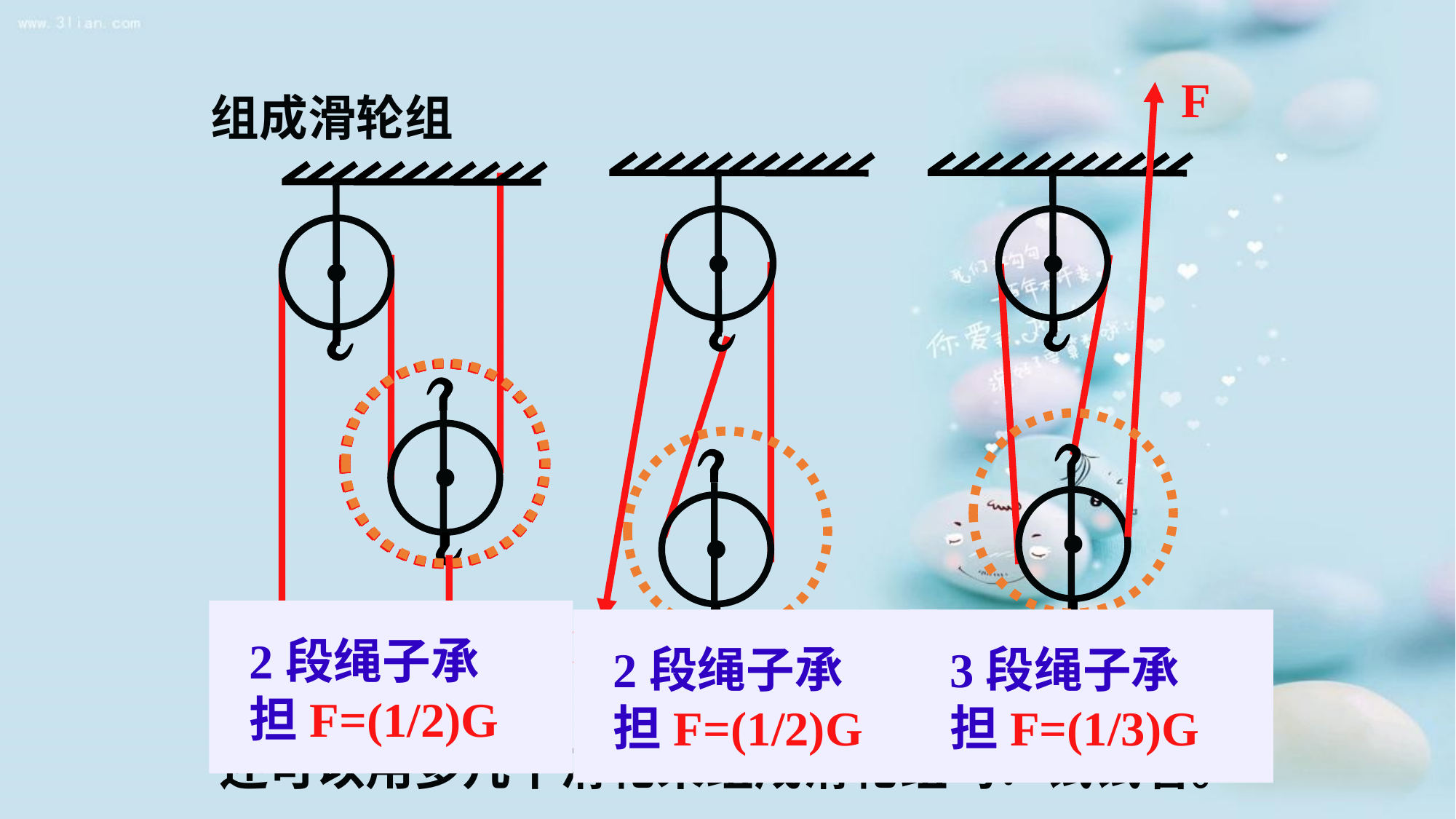

F

G
组成滑轮组

F

G

G
F

2段绳子承担F=(1/2)G

2段绳子承担F=(1/2)G

3段绳子承担F=(1/3)G
还可以用多几个滑轮来组成滑轮组吗？试试看。